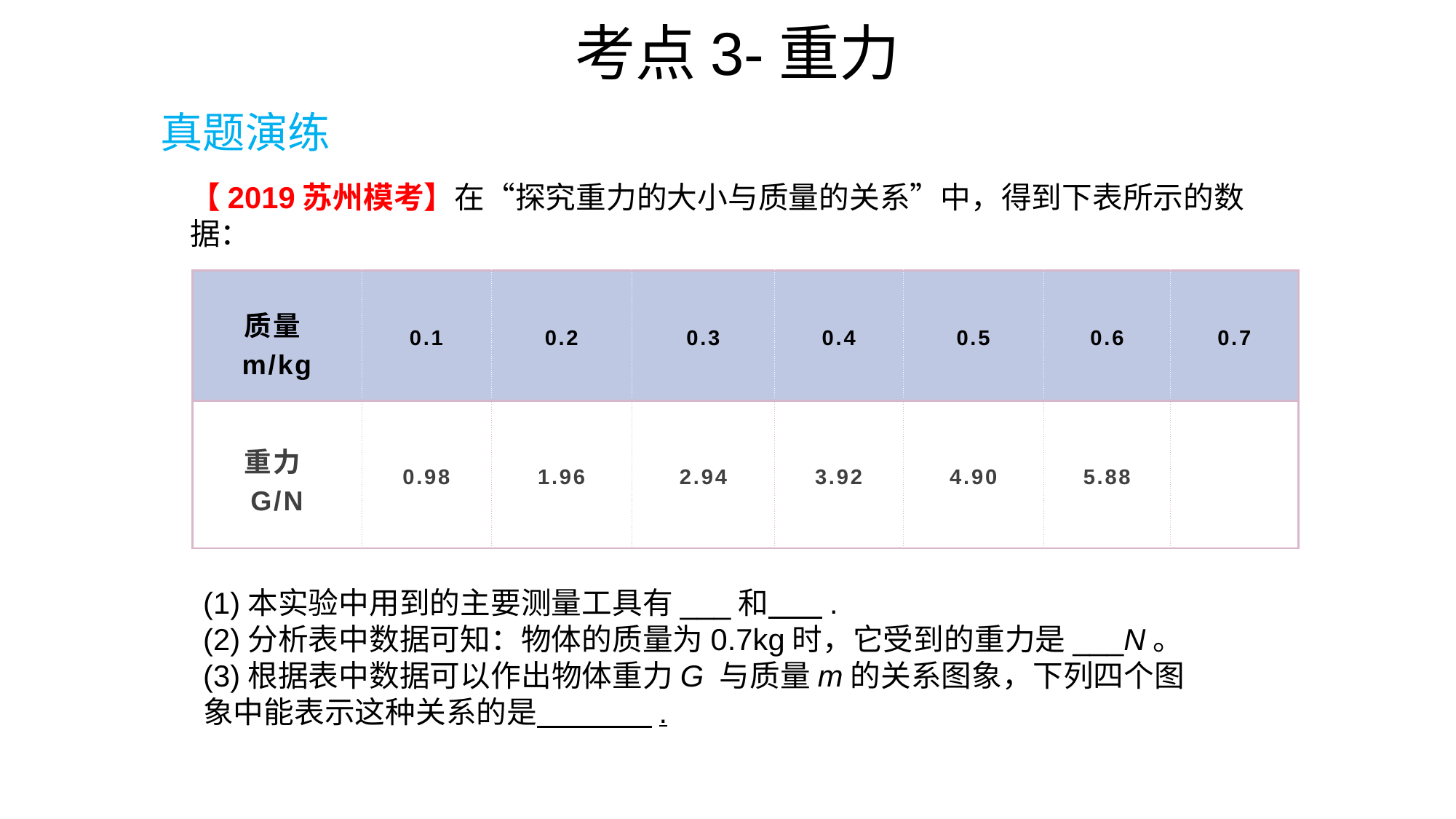

考点3-重力
真题演练
【2019苏州模考】在“探究重力的大小与质量的关系”中，得到下表所示的数据：
| 质量m/kg | 0.1 | 0.2 | 0.3 | 0.4 | 0.5 | 0.6 | 0.7 |
| --- | --- | --- | --- | --- | --- | --- | --- |
| 重力G/N | 0.98 | 1.96 | 2.94 | 3.92 | 4.90 | 5.88 |  |
(1)本实验中用到的主要测量工具有___和        .
(2)分析表中数据可知：物体的质量为0.7kg时，它受到的重力是___N。
(3)根据表中数据可以作出物体重力G 与质量m的关系图象，下列四个图象中能表示这种关系的是                 .